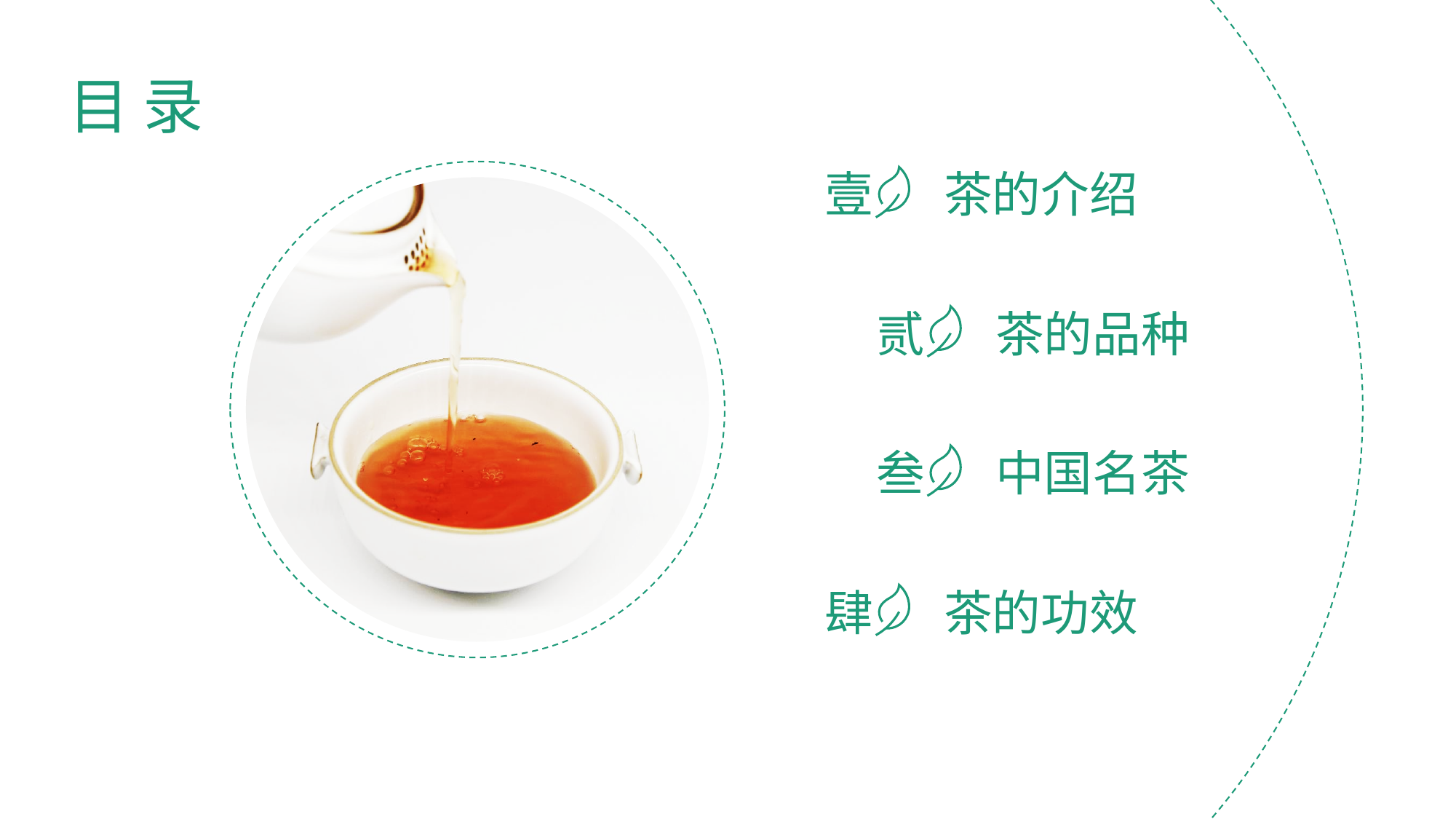

目 录
壹
茶的介绍

贰
茶的品种

叁
中国名茶

肆
茶的功效